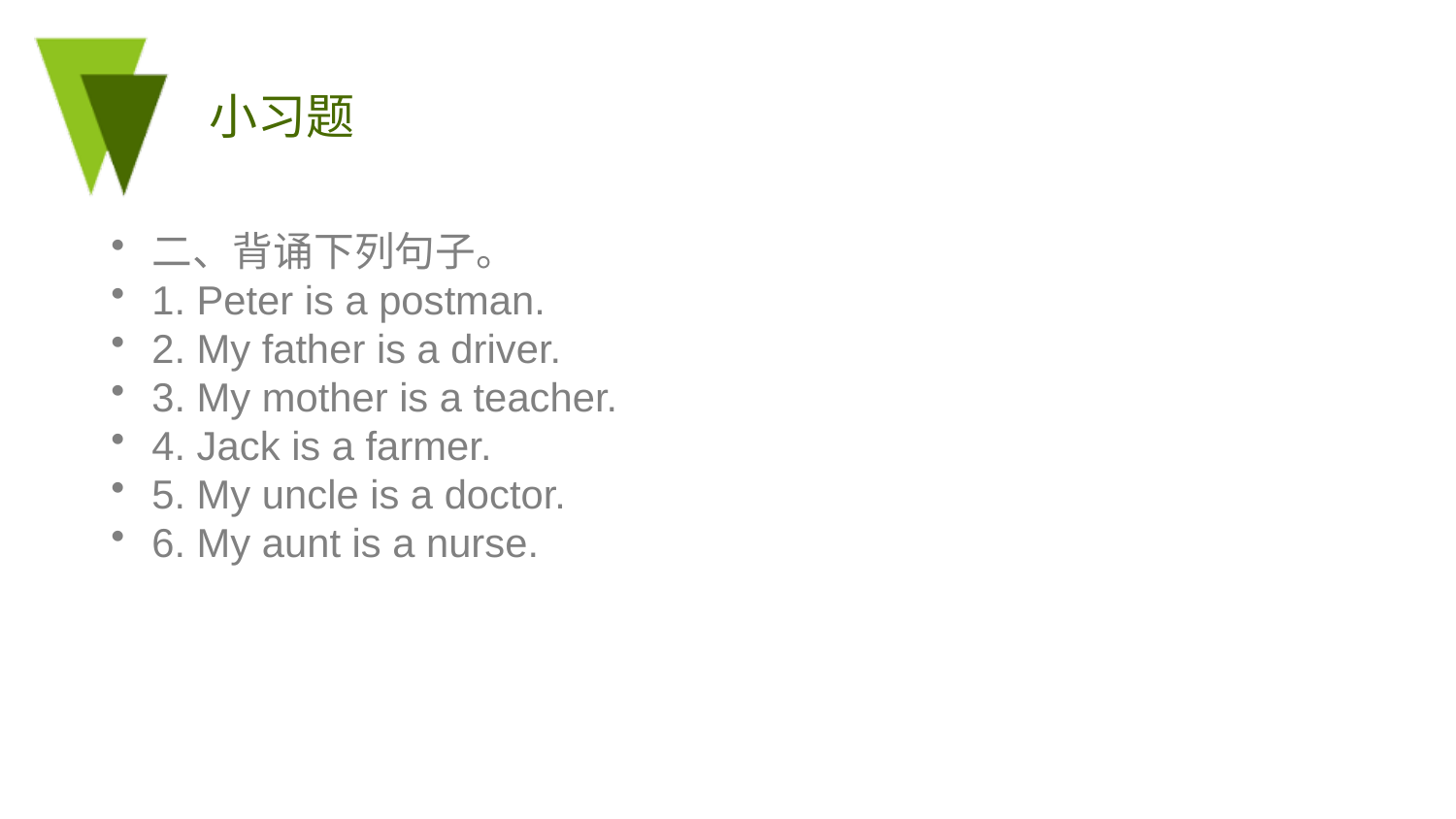

# 小习题
二、背诵下列句子。
1. Peter is a postman.
2. My father is a driver.
3. My mother is a teacher.
4. Jack is a farmer.
5. My uncle is a doctor.
6. My aunt is a nurse.